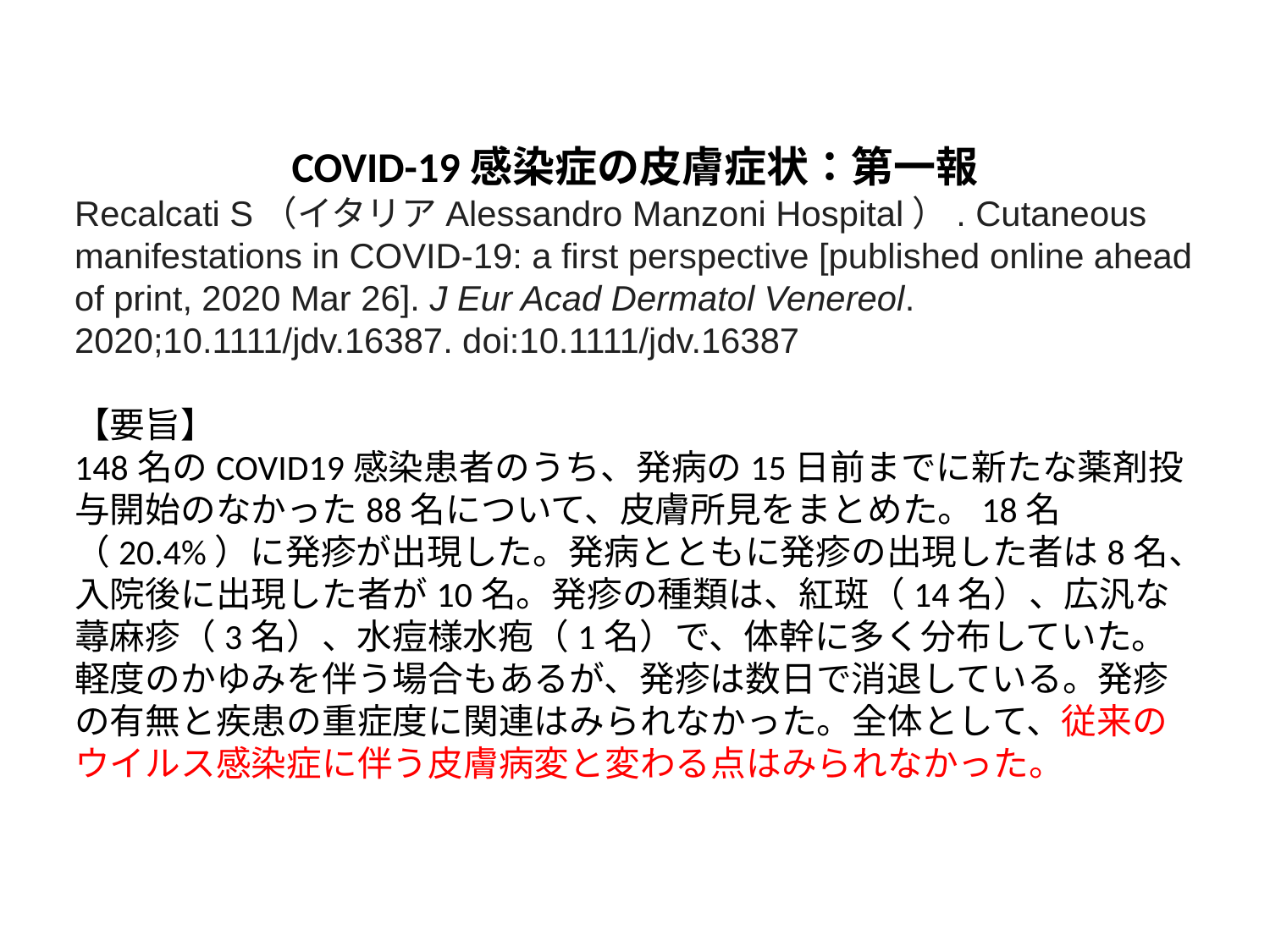

COVID-19感染症の皮膚症状：第一報
Recalcati S（イタリアAlessandro Manzoni Hospital）. Cutaneous manifestations in COVID-19: a first perspective [published online ahead of print, 2020 Mar 26]. J Eur Acad Dermatol Venereol. 2020;10.1111/jdv.16387. doi:10.1111/jdv.16387

【要旨】
148名のCOVID19感染患者のうち、発病の15日前までに新たな薬剤投与開始のなかった88名について、皮膚所見をまとめた。18名（20.4%）に発疹が出現した。発病とともに発疹の出現した者は8名、入院後に出現した者が10名。発疹の種類は、紅斑（14名）、広汎な蕁麻疹（3名）、水痘様水疱（1名）で、体幹に多く分布していた。軽度のかゆみを伴う場合もあるが、発疹は数日で消退している。発疹の有無と疾患の重症度に関連はみられなかった。全体として、従来のウイルス感染症に伴う皮膚病変と変わる点はみられなかった。